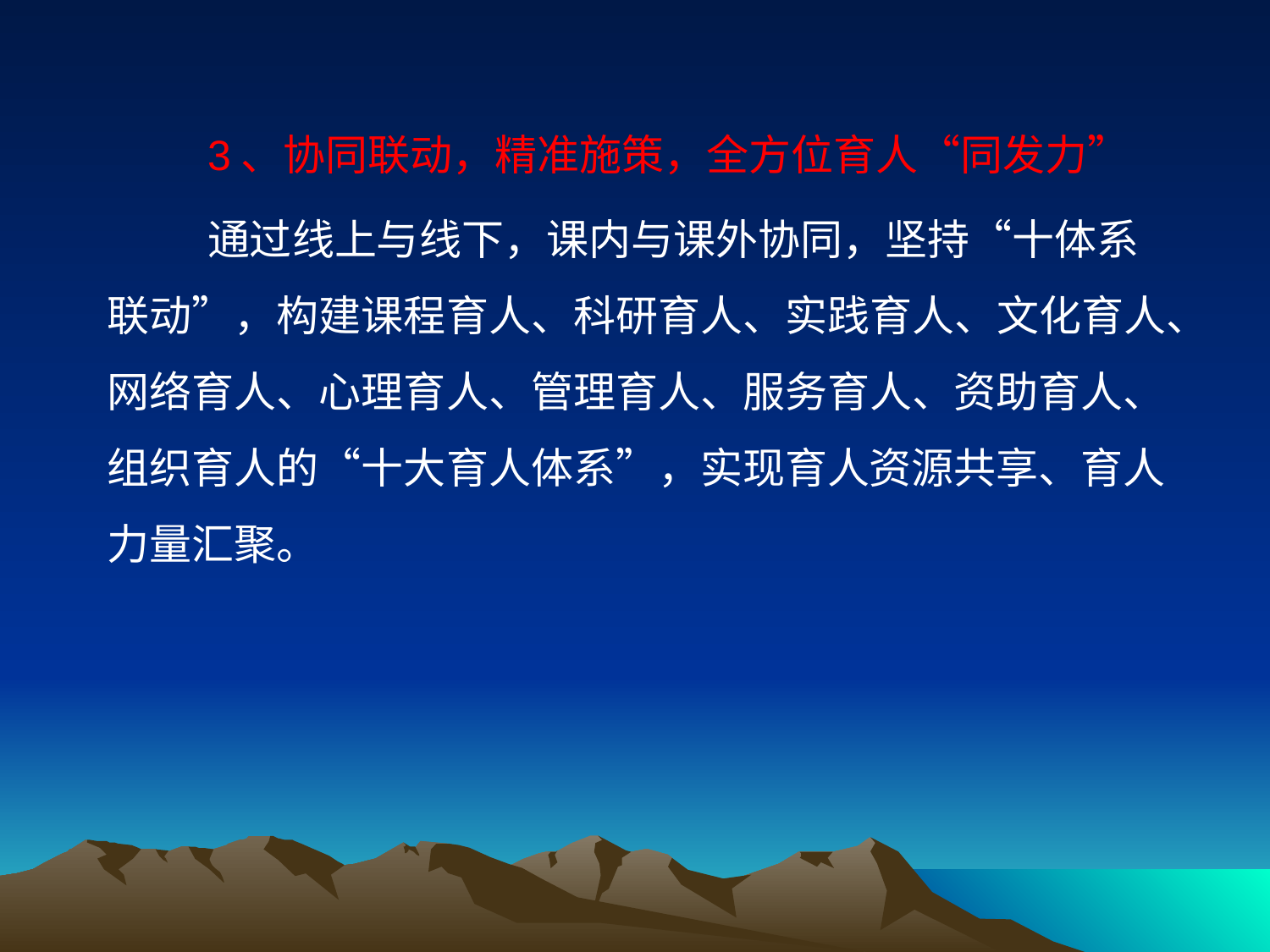

3、协同联动，精准施策，全方位育人“同发力”
通过线上与线下，课内与课外协同，坚持“十体系联动”，构建课程育人、科研育人、实践育人、文化育人、网络育人、心理育人、管理育人、服务育人、资助育人、组织育人的“十大育人体系”，实现育人资源共享、育人力量汇聚。